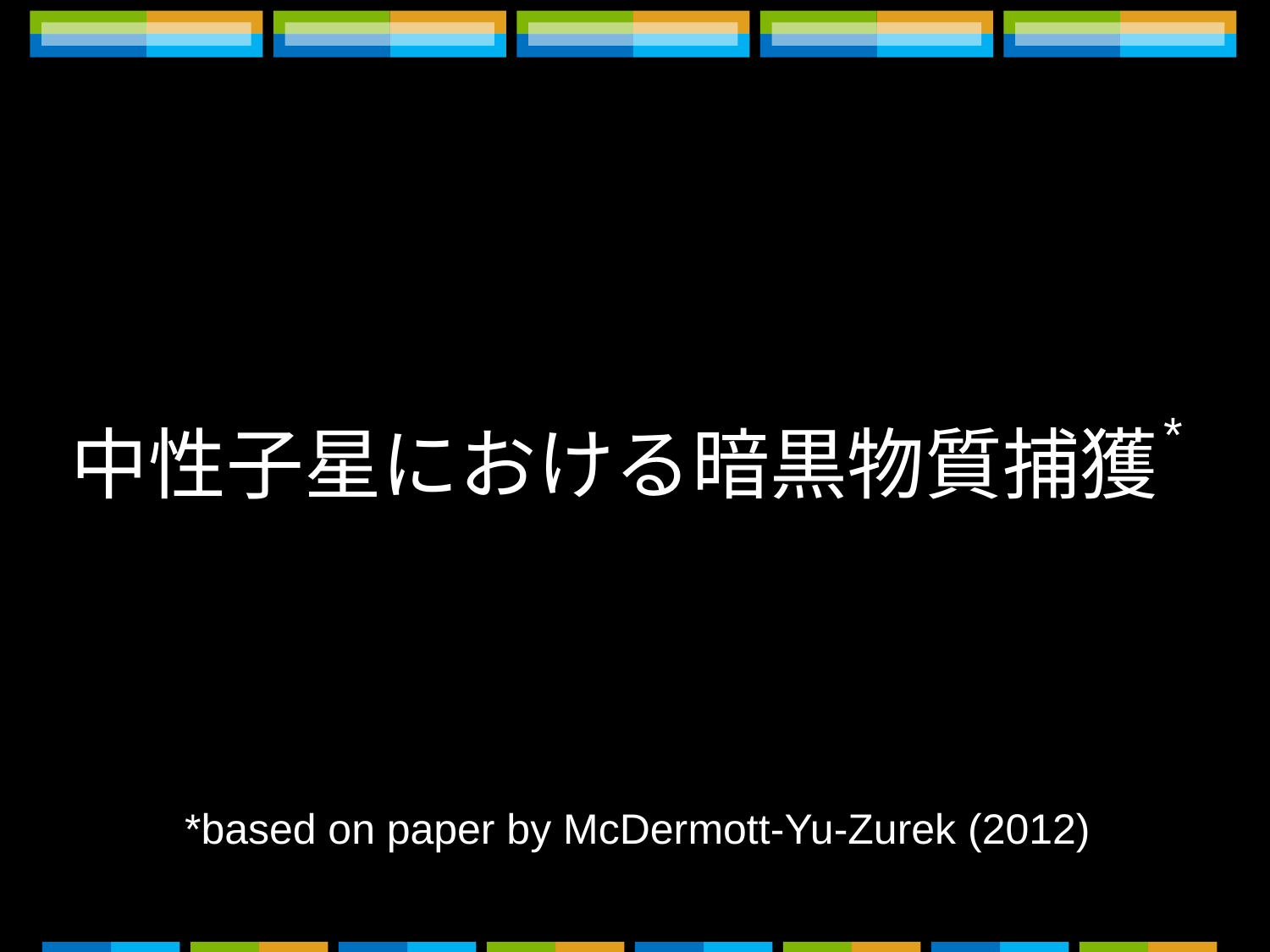

*
中性子星における暗黒物質捕獲
*based on paper by McDermott-Yu-Zurek (2012)